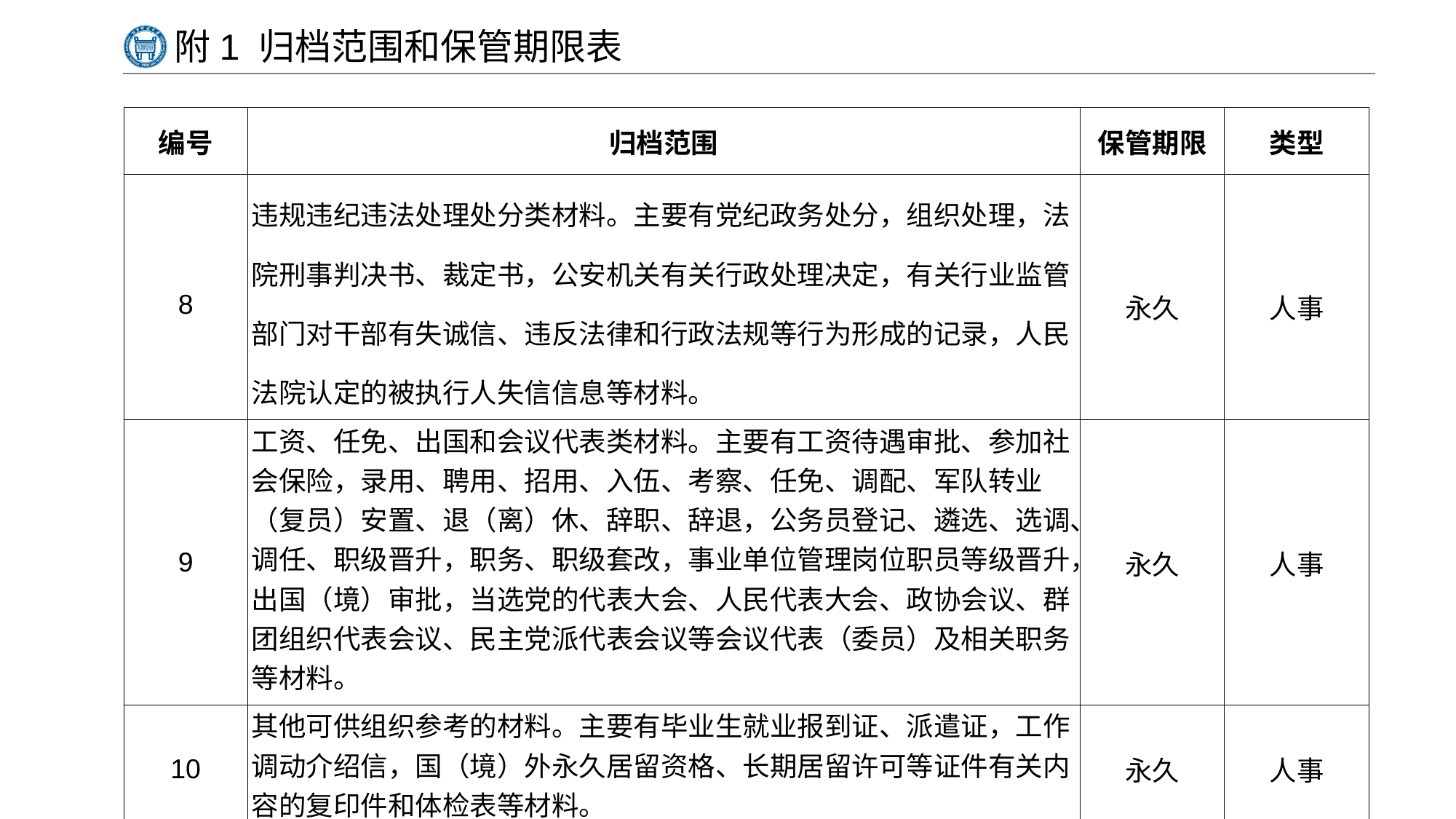

# 附1 归档范围和保管期限表
| 编号 | 归档范围 | 保管期限 | 类型 |
| --- | --- | --- | --- |
| 8 | 违规违纪违法处理处分类材料。主要有党纪政务处分，组织处理，法院刑事判决书、裁定书，公安机关有关行政处理决定，有关行业监管部门对干部有失诚信、违反法律和行政法规等行为形成的记录，人民法院认定的被执行人失信信息等材料。 | 永久 | 人事 |
| 9 | 工资、任免、出国和会议代表类材料。主要有工资待遇审批、参加社会保险，录用、聘用、招用、入伍、考察、任免、调配、军队转业（复员）安置、退（离）休、辞职、辞退，公务员登记、遴选、选调、调任、职级晋升，职务、职级套改，事业单位管理岗位职员等级晋升，出国（境）审批，当选党的代表大会、人民代表大会、政协会议、群团组织代表会议、民主党派代表会议等会议代表（委员）及相关职务等材料。 | 永久 | 人事 |
| 10 | 其他可供组织参考的材料。主要有毕业生就业报到证、派遣证，工作调动介绍信，国（境）外永久居留资格、长期居留许可等证件有关内容的复印件和体检表等材料。 | 永久 | 人事 |